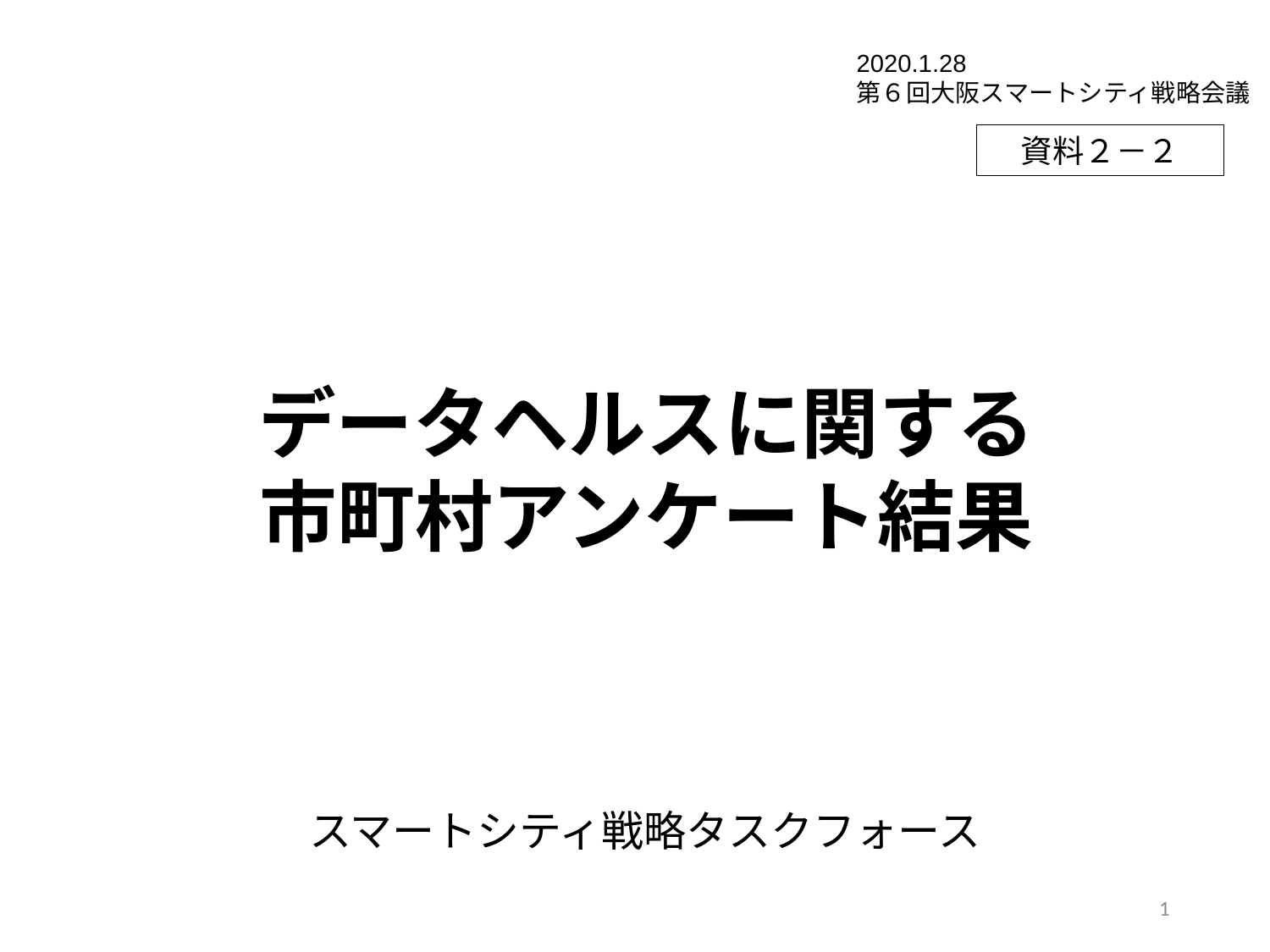

2020.1.28
第６回大阪スマートシティ戦略会議
　資料２－２
データヘルスに関する
市町村アンケート結果
スマートシティ戦略タスクフォース
1